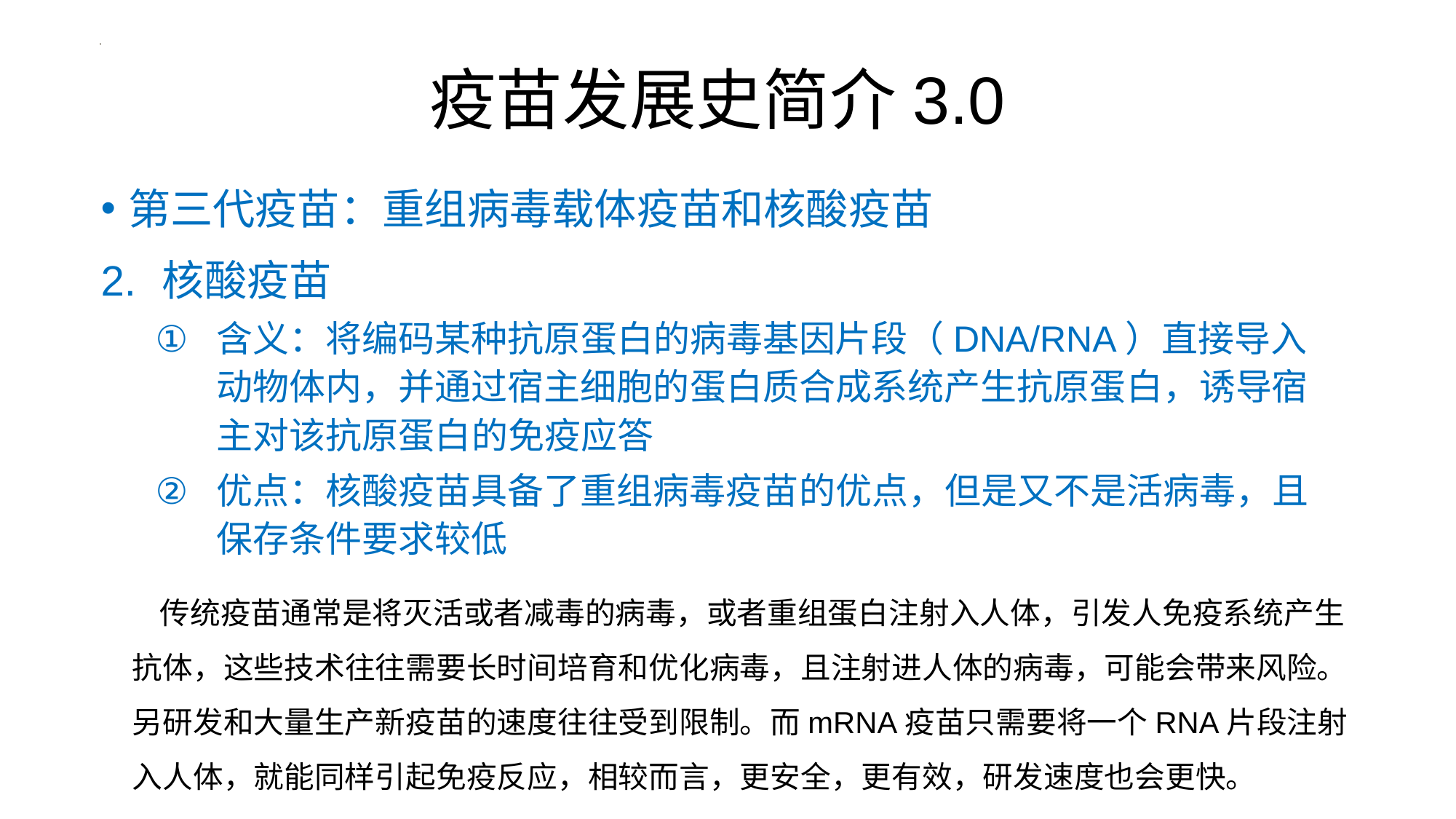

# 疫苗发展史简介3.0
第三代疫苗：重组病毒载体疫苗和核酸疫苗
核酸疫苗
含义：将编码某种抗原蛋白的病毒基因片段（DNA/RNA）直接导入动物体内，并通过宿主细胞的蛋白质合成系统产生抗原蛋白，诱导宿主对该抗原蛋白的免疫应答
优点：核酸疫苗具备了重组病毒疫苗的优点，但是又不是活病毒，且保存条件要求较低
   传统疫苗通常是将灭活或者减毒的病毒，或者重组蛋白注射入人体，引发人免疫系统产生抗体，这些技术往往需要长时间培育和优化病毒，且注射进人体的病毒，可能会带来风险。另研发和大量生产新疫苗的速度往往受到限制。而mRNA疫苗只需要将一个RNA片段注射入人体，就能同样引起免疫反应，相较而言，更安全，更有效，研发速度也会更快。